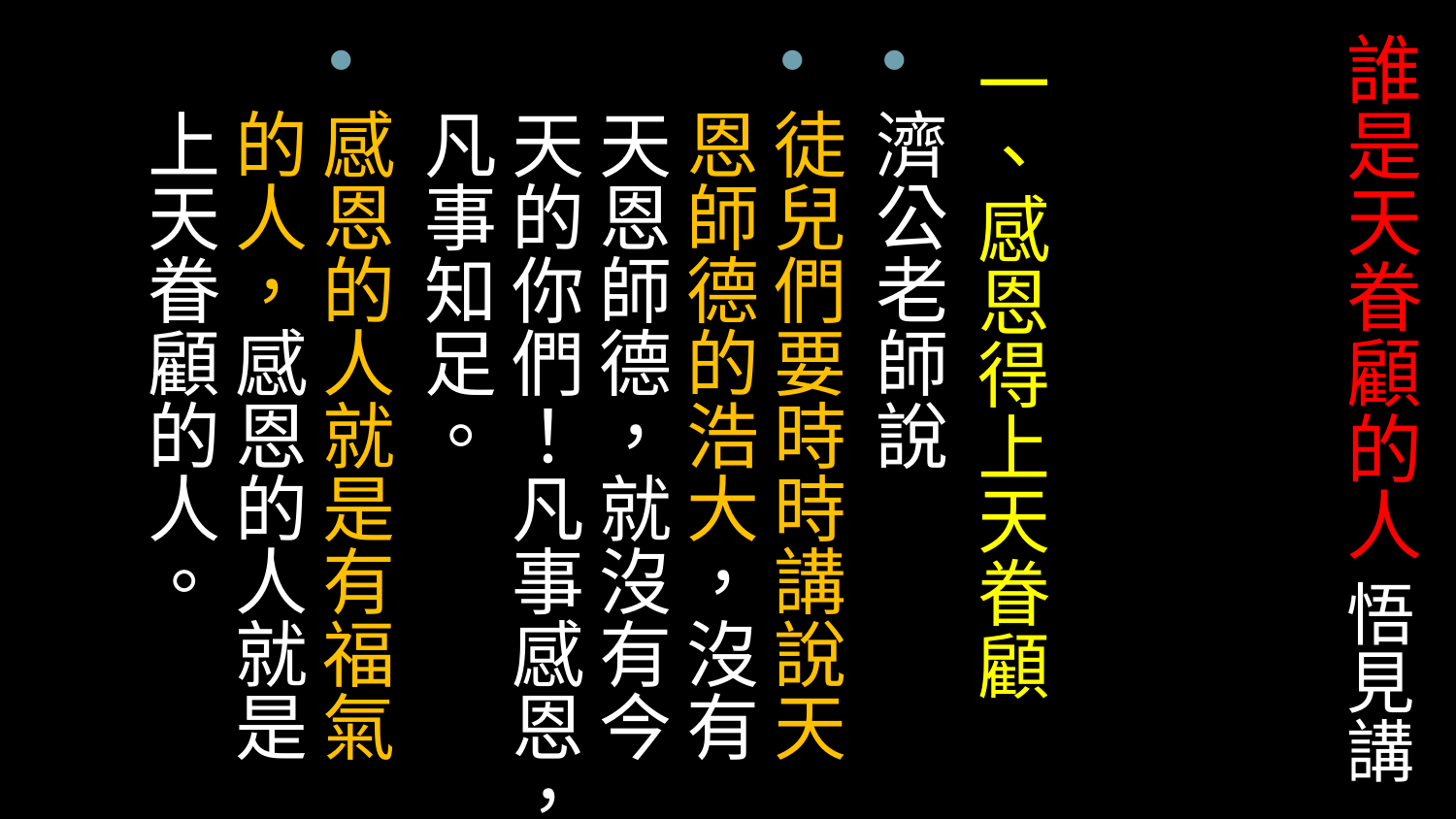

# 誰是天眷顧的人 悟見講
一、感恩得上天眷顧
濟公老師說
徒兒們要時時講說天恩師德的浩大，沒有天恩師德，就沒有今天的你們！凡事感恩，凡事知足。
感恩的人就是有福氣的人，感恩的人就是上天眷顧的人。